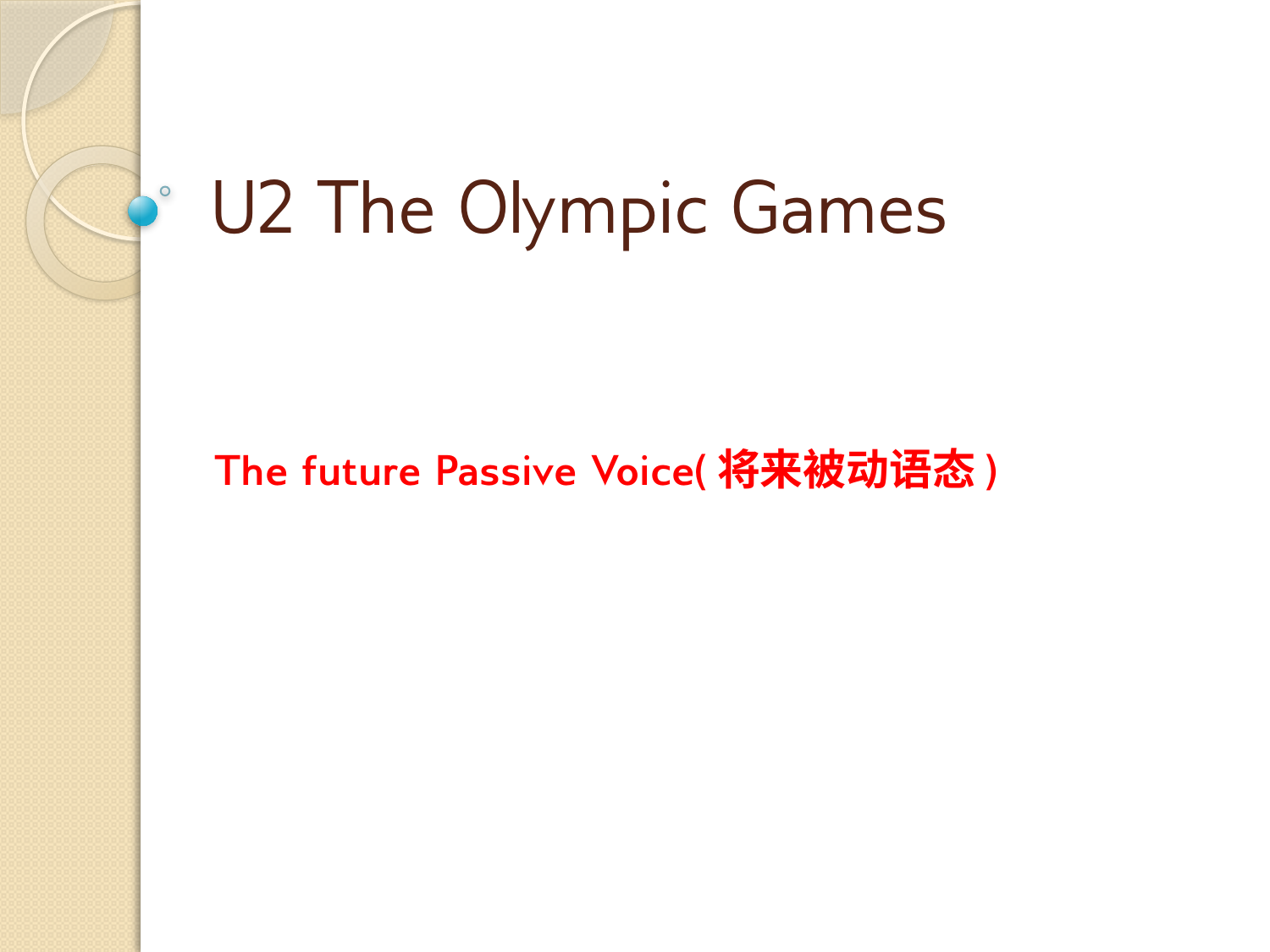

# U2 The Olympic Games

The future Passive Voice(将来被动语态)